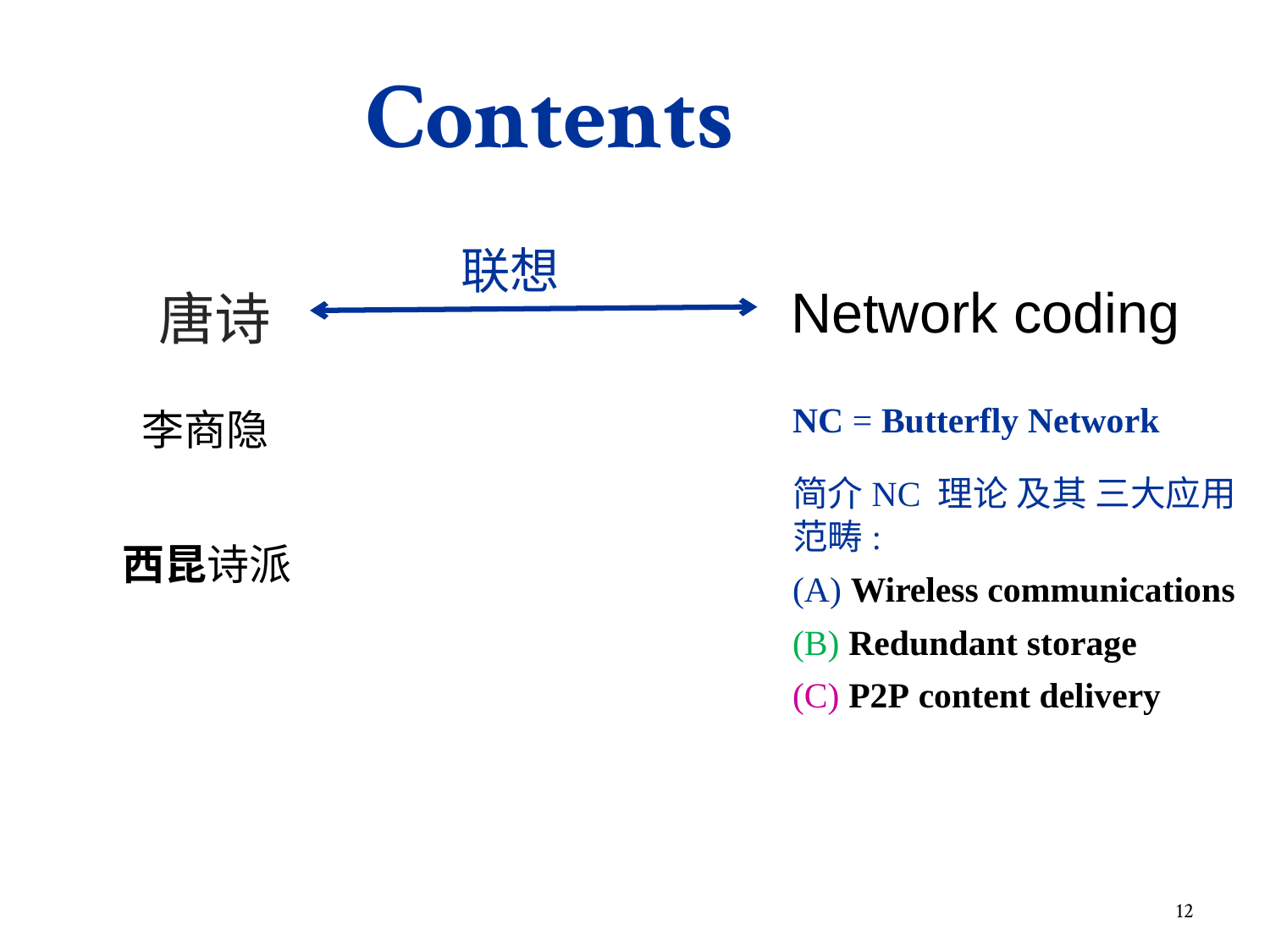

Contents
联想
Network coding
唐诗
NC = Butterfly Network
简介NC 理论 及其 三大应用范畴:
(A) Wireless communications
(B) Redundant storage
(C) P2P content delivery
李商隐
西昆诗派
12